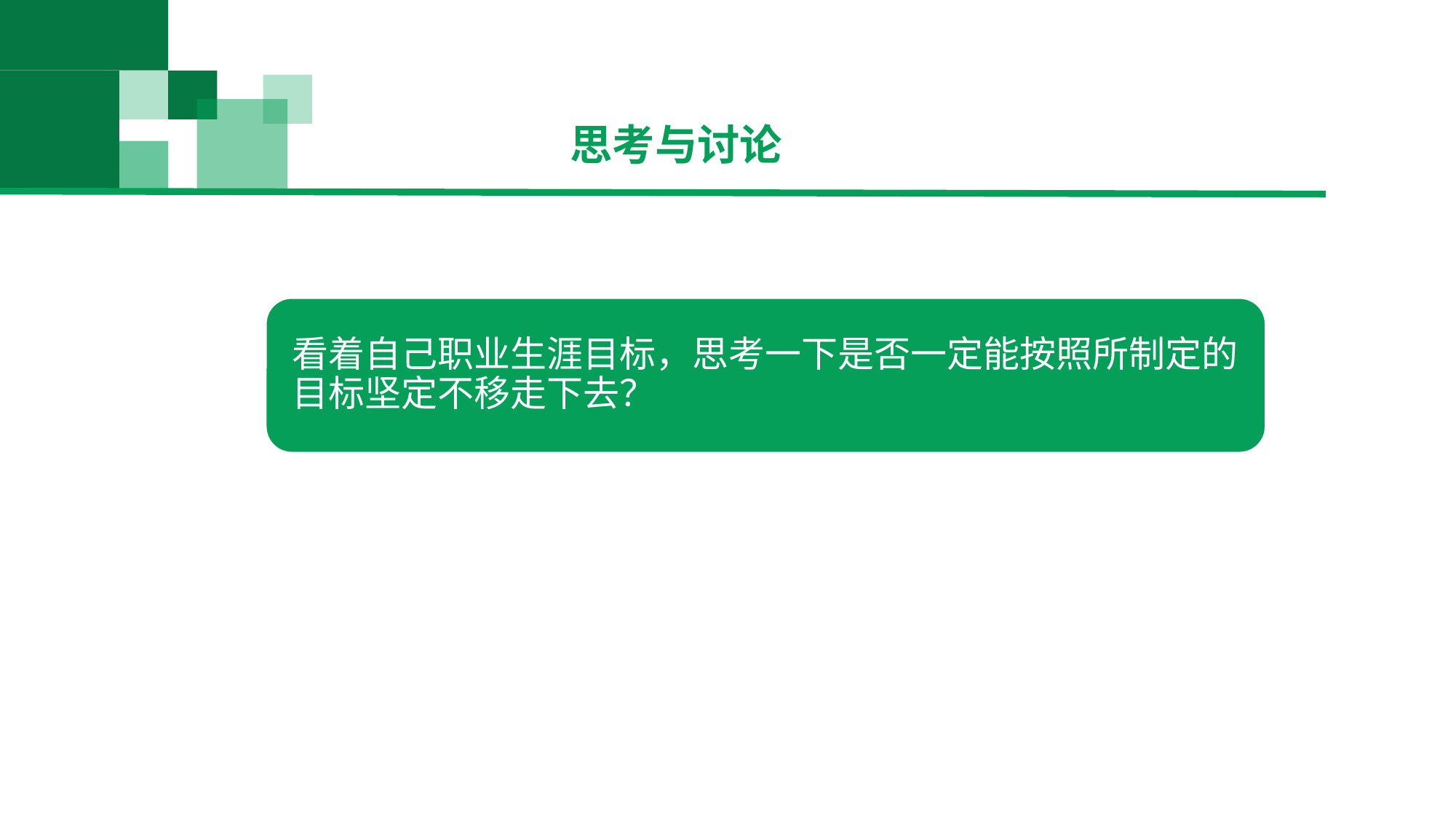

思考与讨论
看着自己职业生涯目标，思考一下是否一定能按照所制定的目标坚定不移走下去？